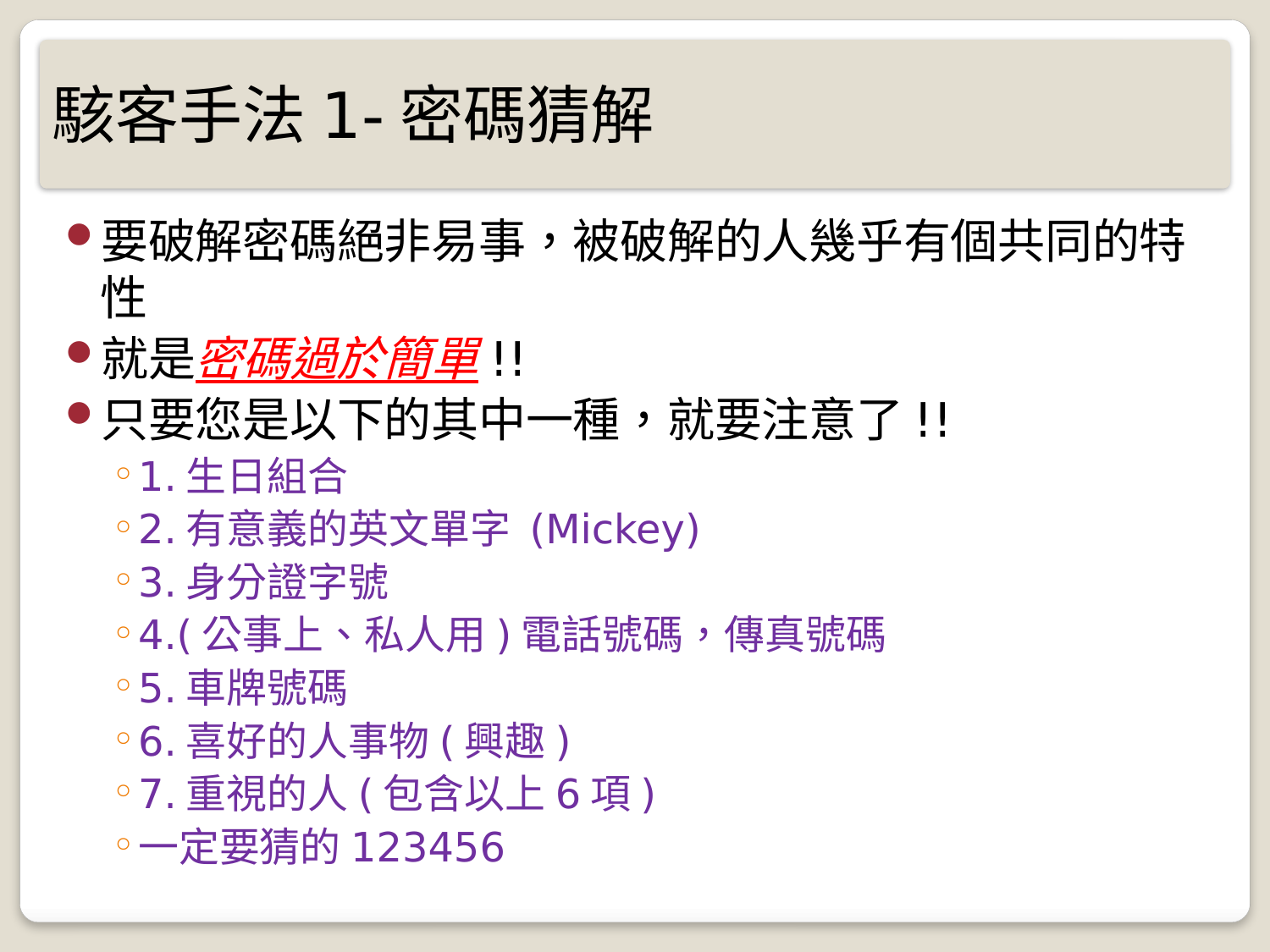

# 駭客手法1-密碼猜解
要破解密碼絕非易事，被破解的人幾乎有個共同的特性
就是密碼過於簡單!!
只要您是以下的其中一種，就要注意了!!
1.生日組合
2.有意義的英文單字 (Mickey)
3.身分證字號
4.(公事上、私人用)電話號碼，傳真號碼
5.車牌號碼
6.喜好的人事物(興趣)
7.重視的人(包含以上6項)
一定要猜的123456